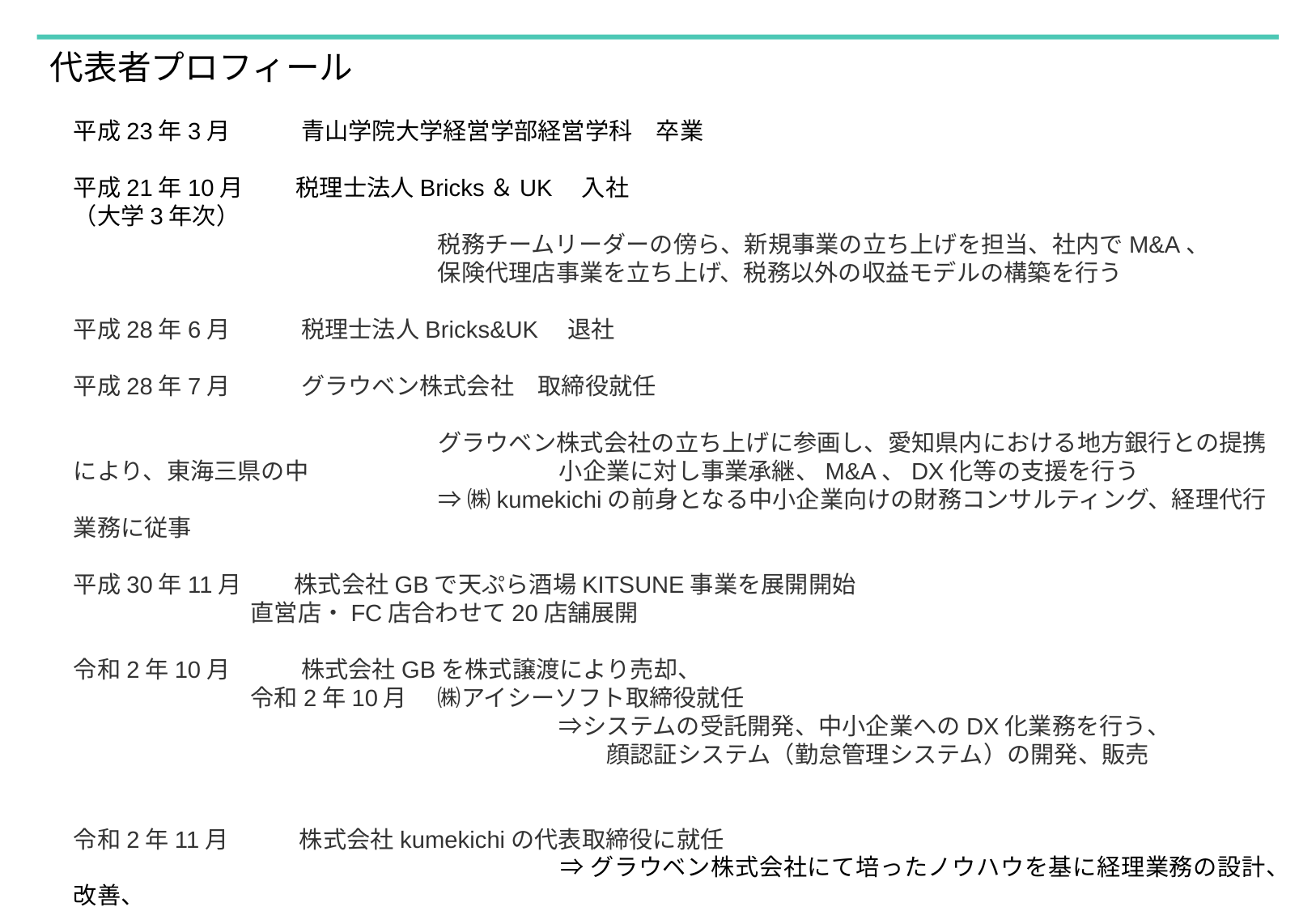

代表者プロフィール

平成23年3月　　　青山学院大学経営学部経営学科　卒業
平成21年10月　　 税理士法人Bricks＆UK　入社
（大学3年次）
			税務チームリーダーの傍ら、新規事業の立ち上げを担当、社内でM&A、
			保険代理店事業を立ち上げ、税務以外の収益モデルの構築を行う
平成28年6月　　　税理士法人Bricks&UK　退社
平成28年7月　　　グラウベン株式会社　取締役就任
			グラウベン株式会社の立ち上げに参画し、愛知県内における地方銀行との提携により、東海三県の中			小企業に対し事業承継、M&A、DX化等の支援を行う
			⇒㈱kumekichiの前身となる中小企業向けの財務コンサルティング、経理代行業務に従事
平成30年11月　　 株式会社GBで天ぷら酒場KITSUNE事業を展開開始
直営店・FC店合わせて20店舗展開
令和2年10月　　　株式会社GBを株式譲渡により売却、
令和2年10月	㈱アイシーソフト取締役就任
　			⇒システムの受託開発、中小企業へのDX化業務を行う、
			　　顔認証システム（勤怠管理システム）の開発、販売

令和2年11月　　　株式会社kumekichiの代表取締役に就任
			⇒グラウベン株式会社にて培ったノウハウを基に経理業務の設計、改善、
			　　プロ経理アウトソーシング事業を中心に中小企業の経理課題に取り組む